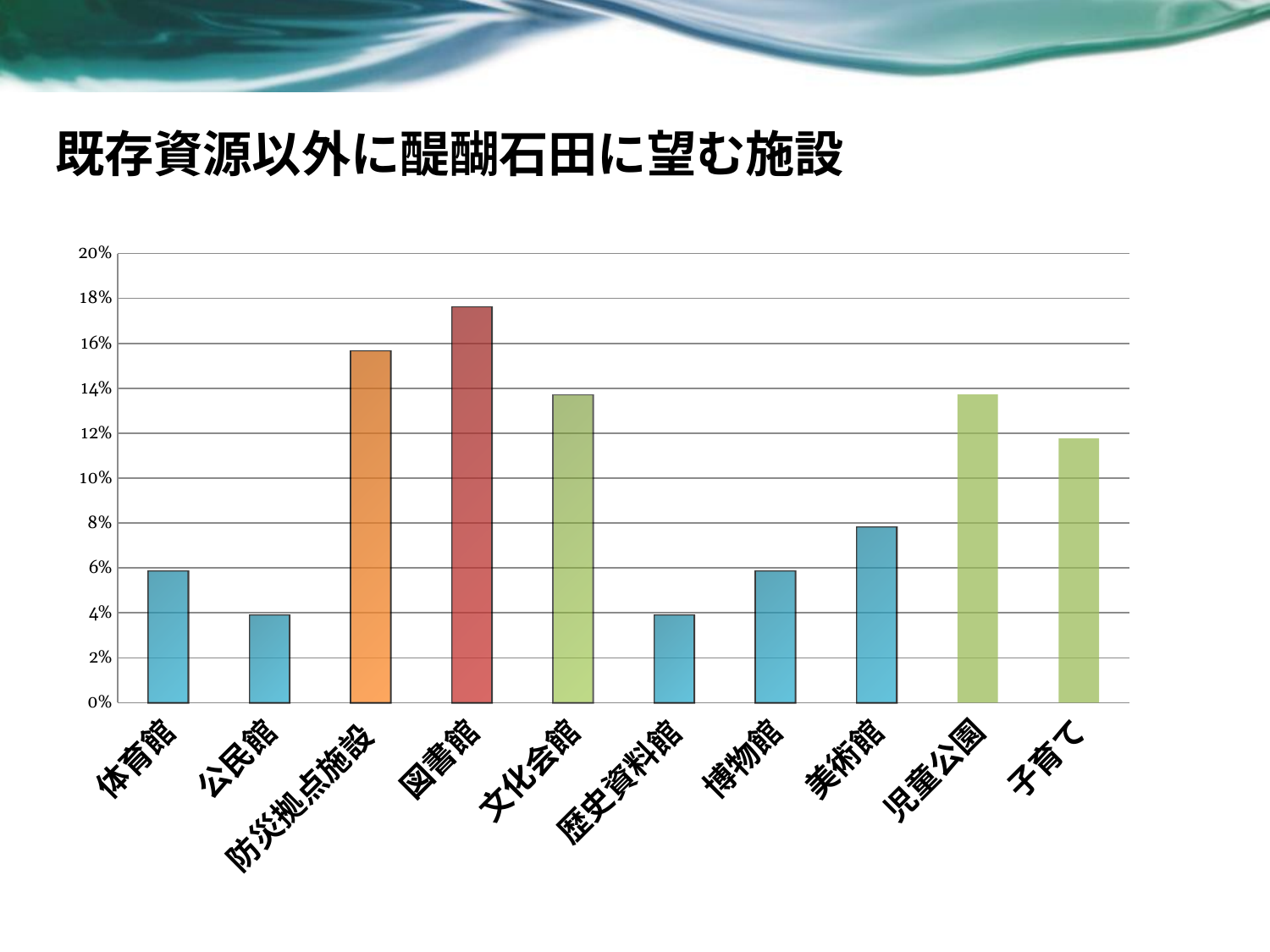

# 既存資源以外に醍醐石田に望む施設

### Chart

| Category |  |
|---|---|
| 体育館 | 0.0588235294117647 |
| 公民館 | 0.0392156862745098 |
| 防災拠点施設  | 0.156862745098039 |
| 図書館 | 0.176470588235294 |
| 文化会館 | 0.137254901960784 |
| 歴史資料館 | 0.0392156862745098 |
| 博物館 | 0.0588235294117647 |
| 美術館 | 0.0784313725490196 |
| 児童公園 | 0.137254901960784 |
| 子育て支援施設 | 0.117647058823529 |